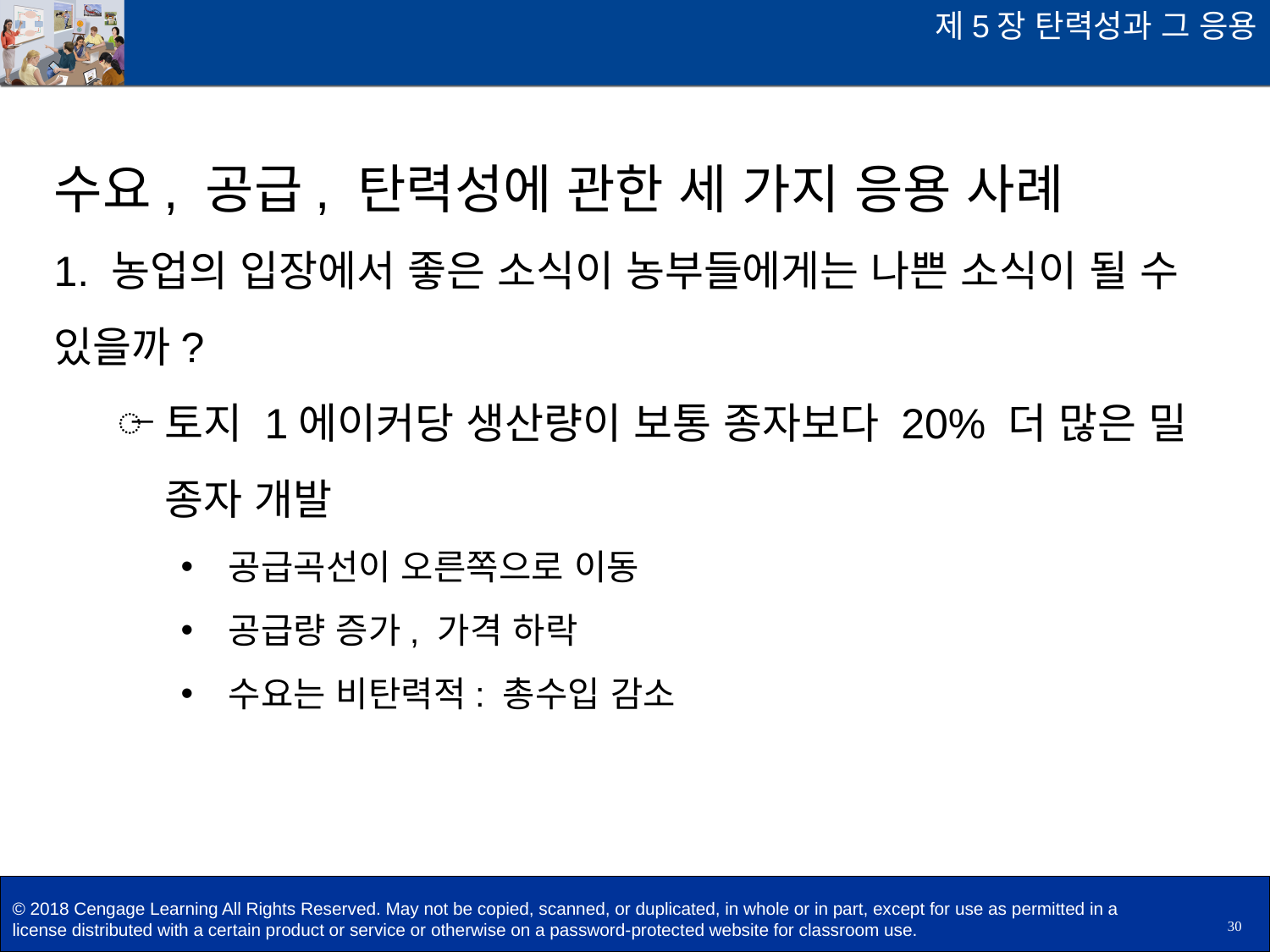

제5장 탄력성과 그 응용
수요, 공급, 탄력성에 관한 세 가지 응용 사례
1. 농업의 입장에서 좋은 소식이 농부들에게는 나쁜 소식이 될 수 있을까?
토지 1에이커당 생산량이 보통 종자보다 20% 더 많은 밀 종자 개발
공급곡선이 오른쪽으로 이동
공급량 증가, 가격 하락
수요는 비탄력적: 총수입 감소